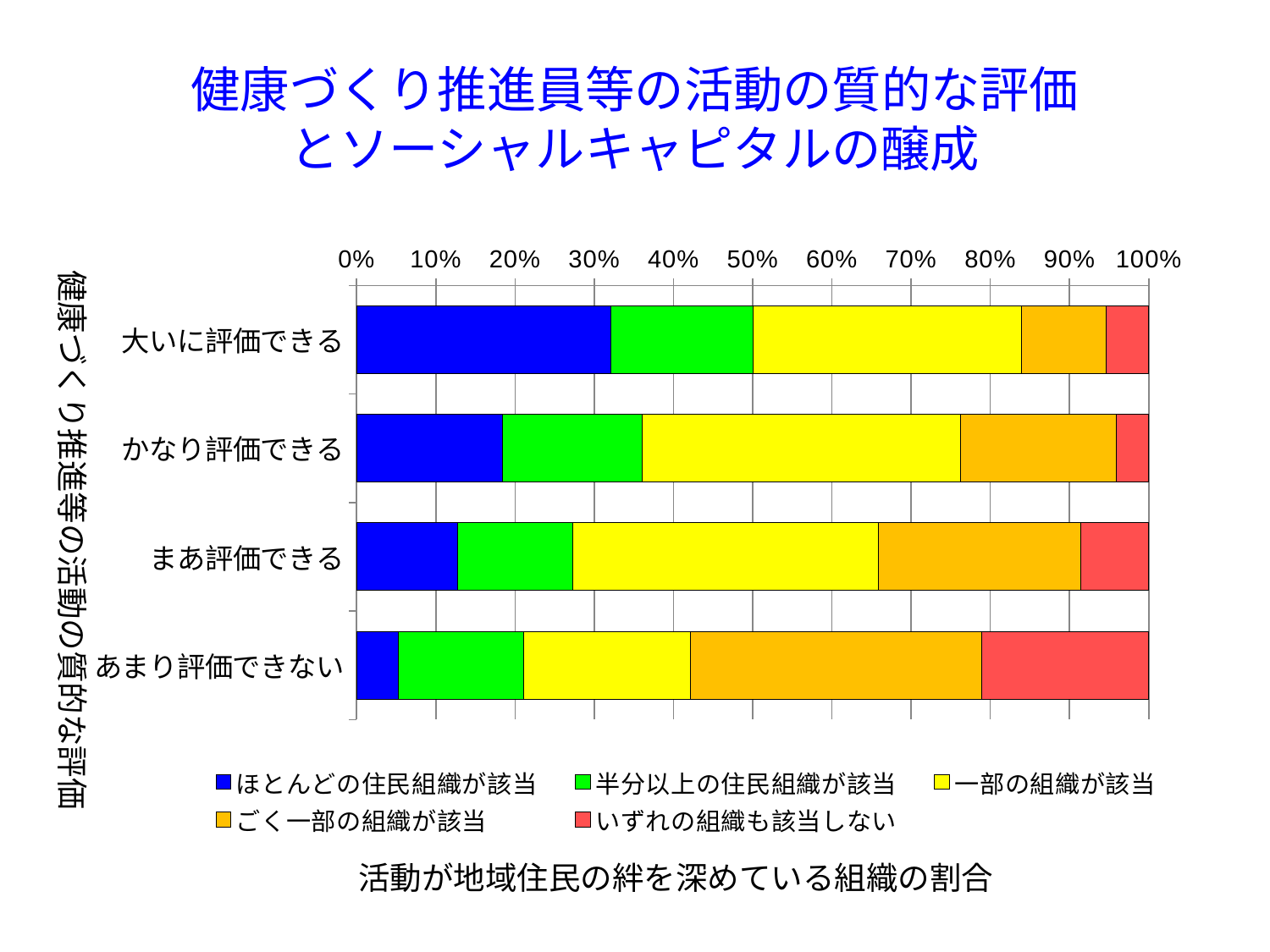

# 健康づくり推進員等の活動の質的な評価 とソーシャルキャピタルの醸成

### Chart

| Category | ほとんどの住民組織が該当 | 半分以上の住民組織が該当 | 一部の組織が該当 | ごく一部の組織が該当 | いずれの組織も該当しない |
|---|---|---|---|---|---|
| 大いに評価できる | 18.0 | 10.0 | 19.0 | 6.0 | 3.0 |
| かなり評価できる | 27.0 | 26.0 | 59.0 | 29.0 | 6.0 |
| まあ評価できる | 28.0 | 32.0 | 85.0 | 56.0 | 19.0 |
| あまり評価できない | 3.0 | 9.0 | 12.0 | 21.0 | 12.0 |
健康づくり推進等の活動の質的な評価
活動が地域住民の絆を深めている組織の割合